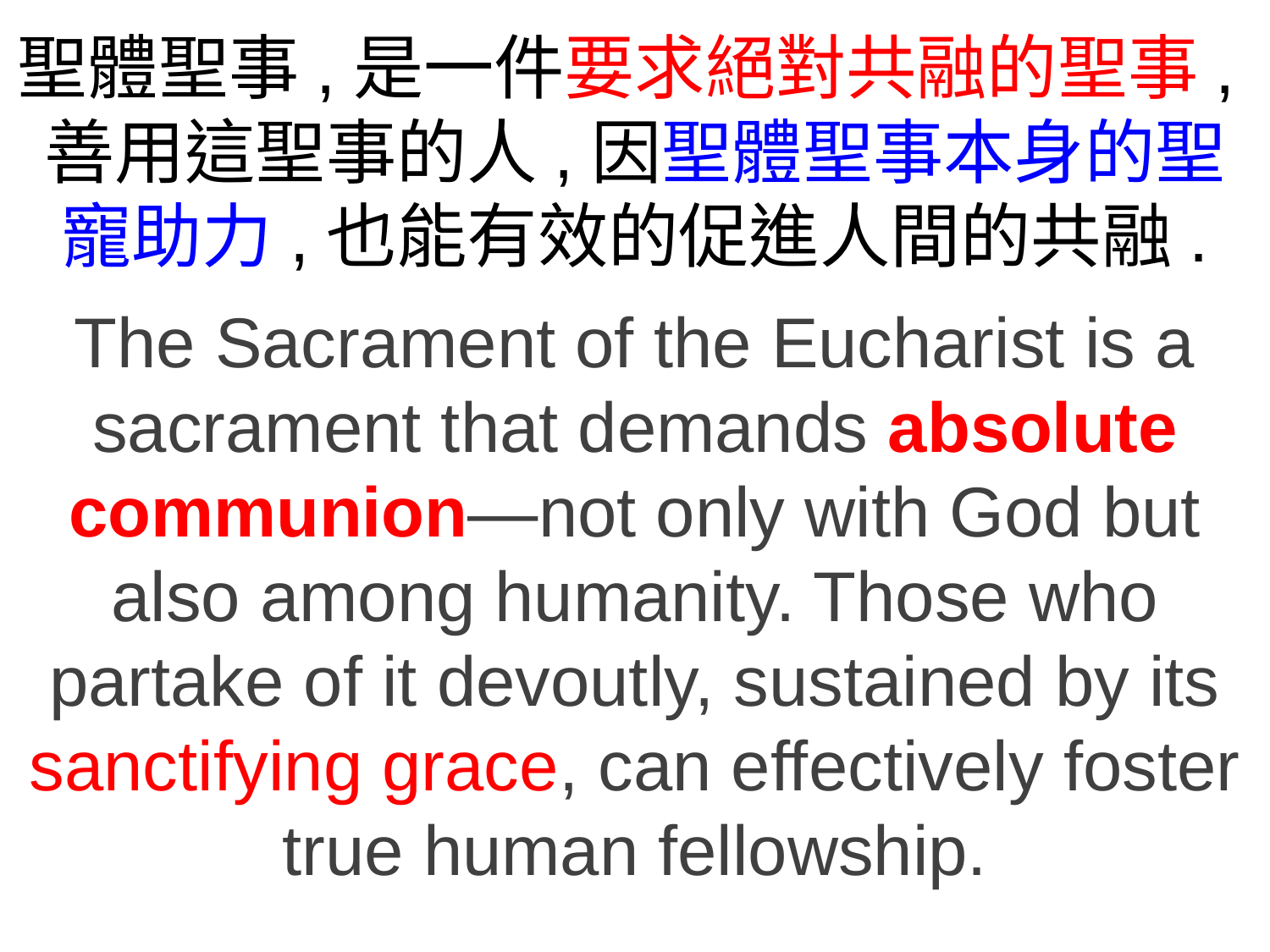

聖體聖事,是一件要求絕對共融的聖事,善用這聖事的人,因聖體聖事本身的聖寵助力,也能有效的促進人間的共融.
The Sacrament of the Eucharist is a sacrament that demands absolute communion—not only with God but also among humanity. Those who partake of it devoutly, sustained by its sanctifying grace, can effectively foster true human fellowship.